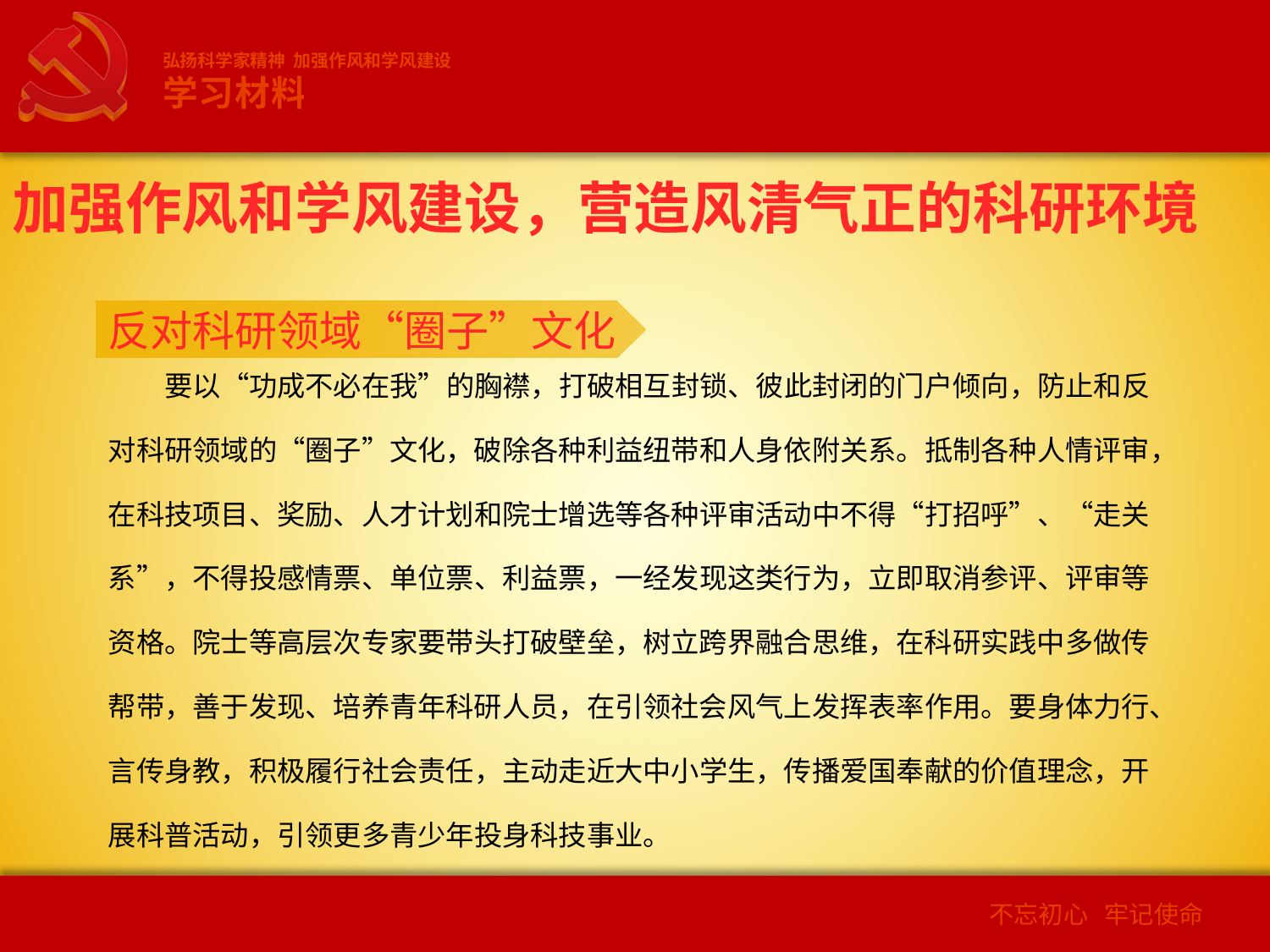

弘扬科学家精神  加强作风和学风建设
学习材料

加强作风和学风建设，营造风清气正的科研环境
反对科研领域“圈子”文化
要以“功成不必在我”的胸襟，打破相互封锁、彼此封闭的门户倾向，防止和反对科研领域的“圈子”文化，破除各种利益纽带和人身依附关系。抵制各种人情评审，在科技项目、奖励、人才计划和院士增选等各种评审活动中不得“打招呼”、“走关系”，不得投感情票、单位票、利益票，一经发现这类行为，立即取消参评、评审等资格。院士等高层次专家要带头打破壁垒，树立跨界融合思维，在科研实践中多做传帮带，善于发现、培养青年科研人员，在引领社会风气上发挥表率作用。要身体力行、言传身教，积极履行社会责任，主动走近大中小学生，传播爱国奉献的价值理念，开展科普活动，引领更多青少年投身科技事业。

2
不忘初心   牢记使命